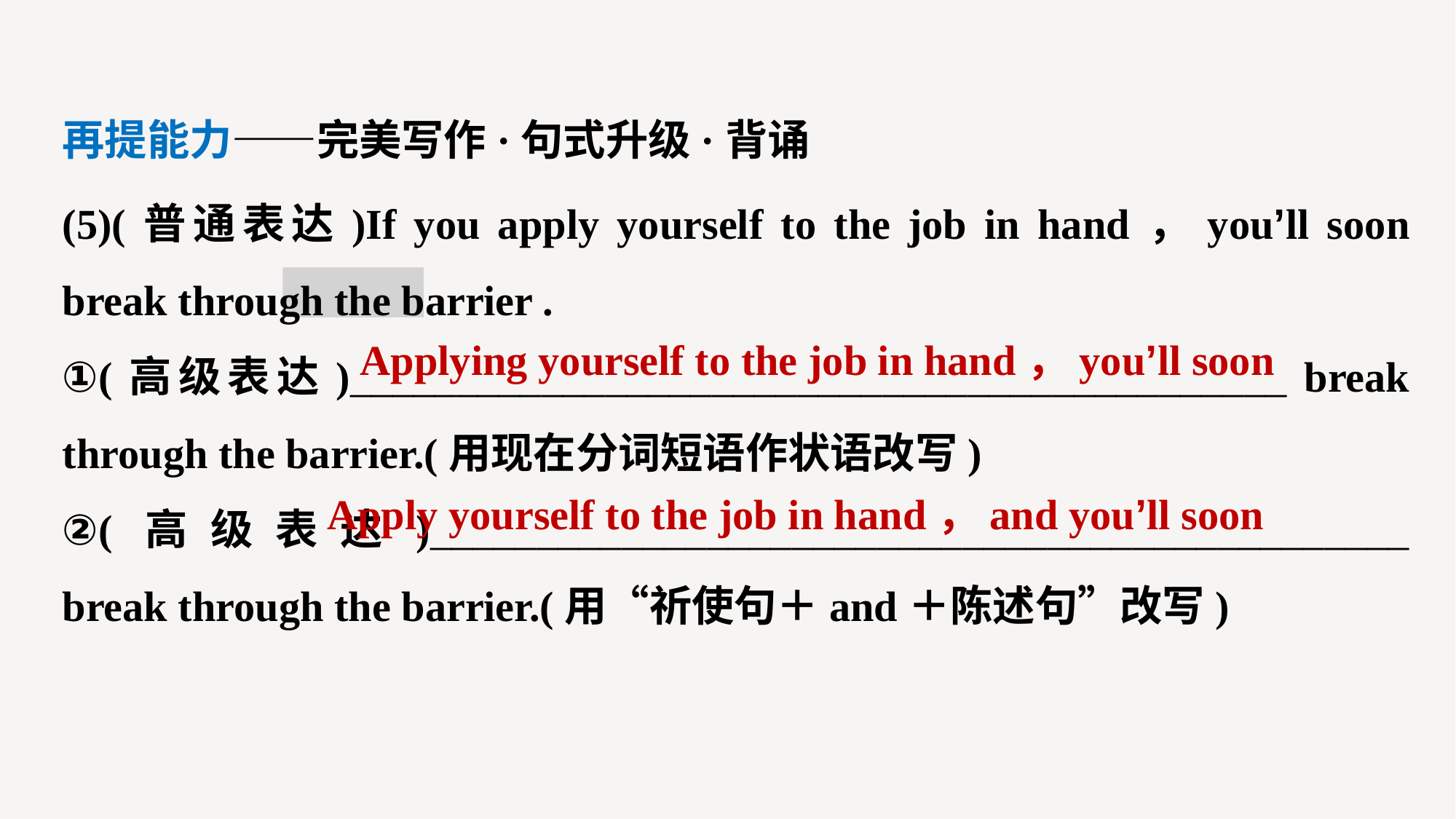

再提能力——完美写作·句式升级·背诵
(5)(普通表达)If you apply yourself to the job in hand，you’ll soon break through the barrier .
①(高级表达)____________________________________________ break through the barrier.(用现在分词短语作状语改写)
②(高级表达)______________________________________________ break through the barrier.(用“祈使句＋and＋陈述句”改写)

Applying yourself to the job in hand，you’ll soon
Apply yourself to the job in hand，and you’ll soon